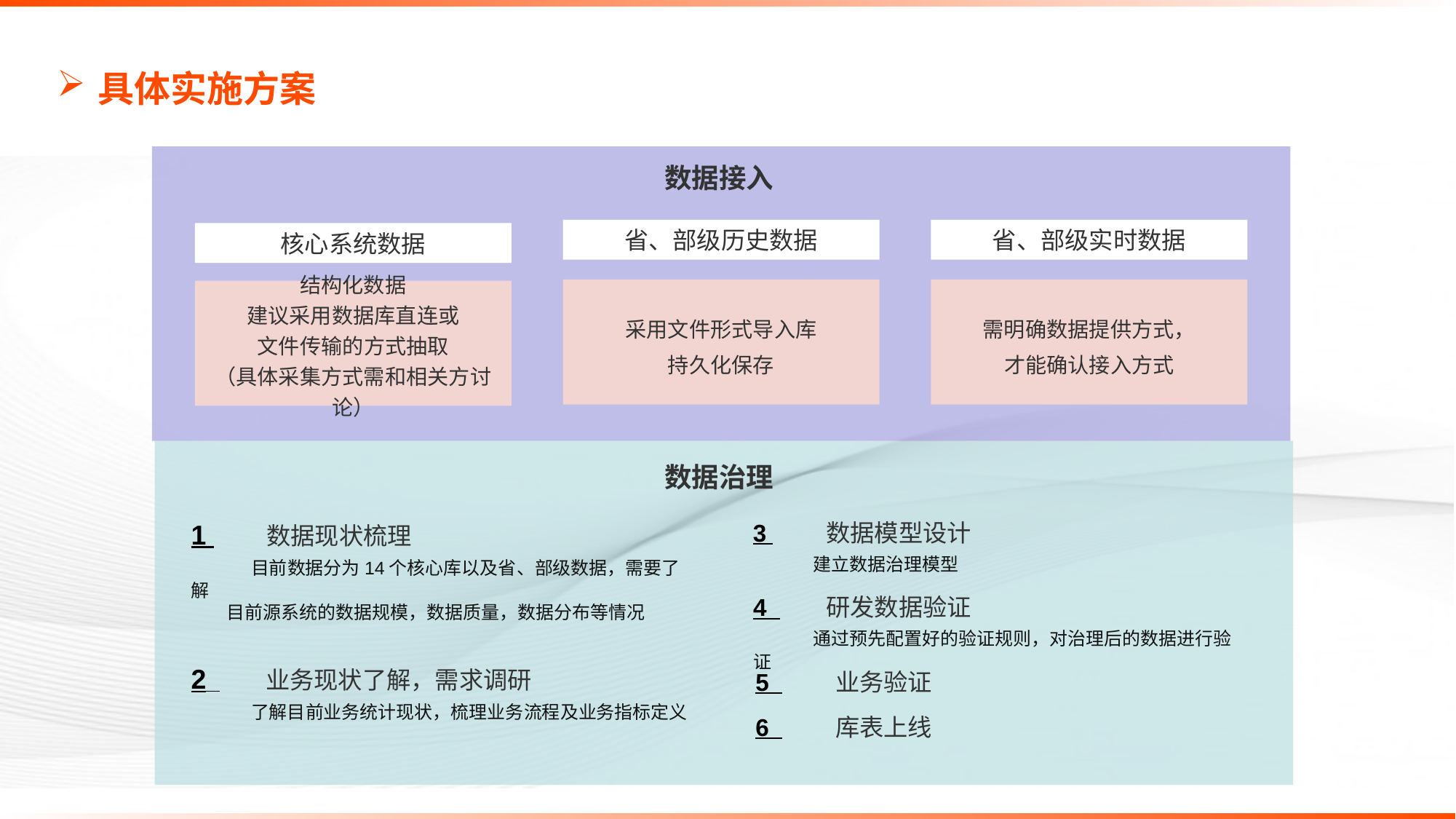

# 具体实施方案

数据接入
省、部级历史数据
采用文件形式导入库
持久化保存
省、部级实时数据
需明确数据提供方式，
才能确认接入方式
核心系统数据
结构化数据
建议采用数据库直连或
文件传输的方式抽取
（具体采集方式需和相关方讨论）

数据治理
1        数据现状梳理
           目前数据分为14个核心库以及省、部级数据，需要了解
         目前源系统的数据规模，数据质量，数据分布等情况
3        数据模型设计
           建立数据治理模型
4        研发数据验证
           通过预先配置好的验证规则，对治理后的数据进行验证
2        业务现状了解，需求调研
           了解目前业务统计现状，梳理业务流程及业务指标定义
5         业务验证
6         库表上线